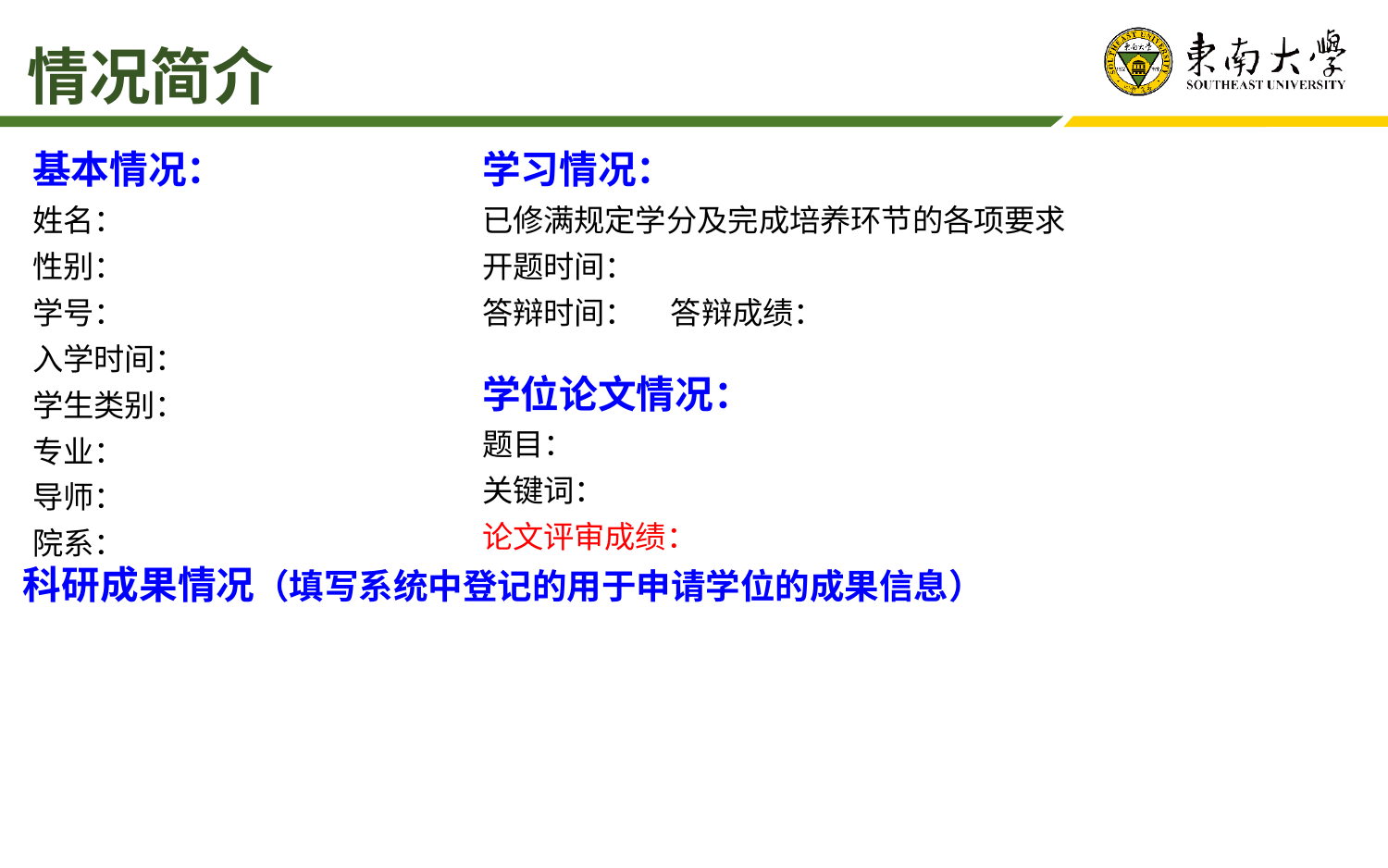

情况简介
基本情况：
姓名：
性别：
学号：
入学时间：
学生类别：
专业：
导师：
院系：
学习情况：
已修满规定学分及完成培养环节的各项要求
开题时间：
答辩时间：     答辩成绩：
学位论文情况：
题目：
关键词：
论文评审成绩：
科研成果情况（填写系统中登记的用于申请学位的成果信息）